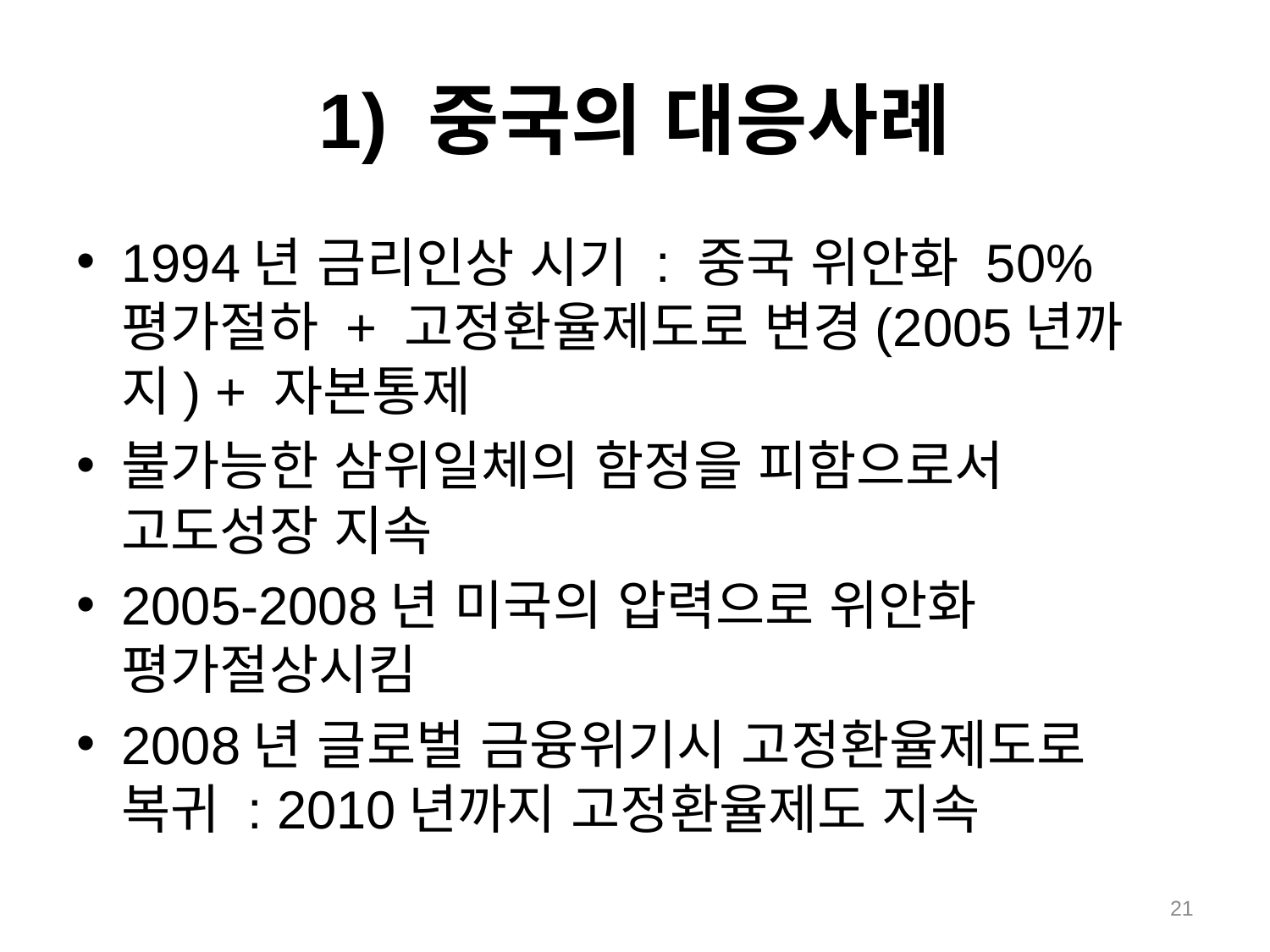

# 1) 중국의 대응사례
1994년 금리인상 시기 : 중국 위안화 50%평가절하 + 고정환율제도로 변경(2005년까지) + 자본통제
불가능한 삼위일체의 함정을 피함으로서 고도성장 지속
2005-2008년 미국의 압력으로 위안화 평가절상시킴
2008년 글로벌 금융위기시 고정환율제도로 복귀 : 2010년까지 고정환율제도 지속

21